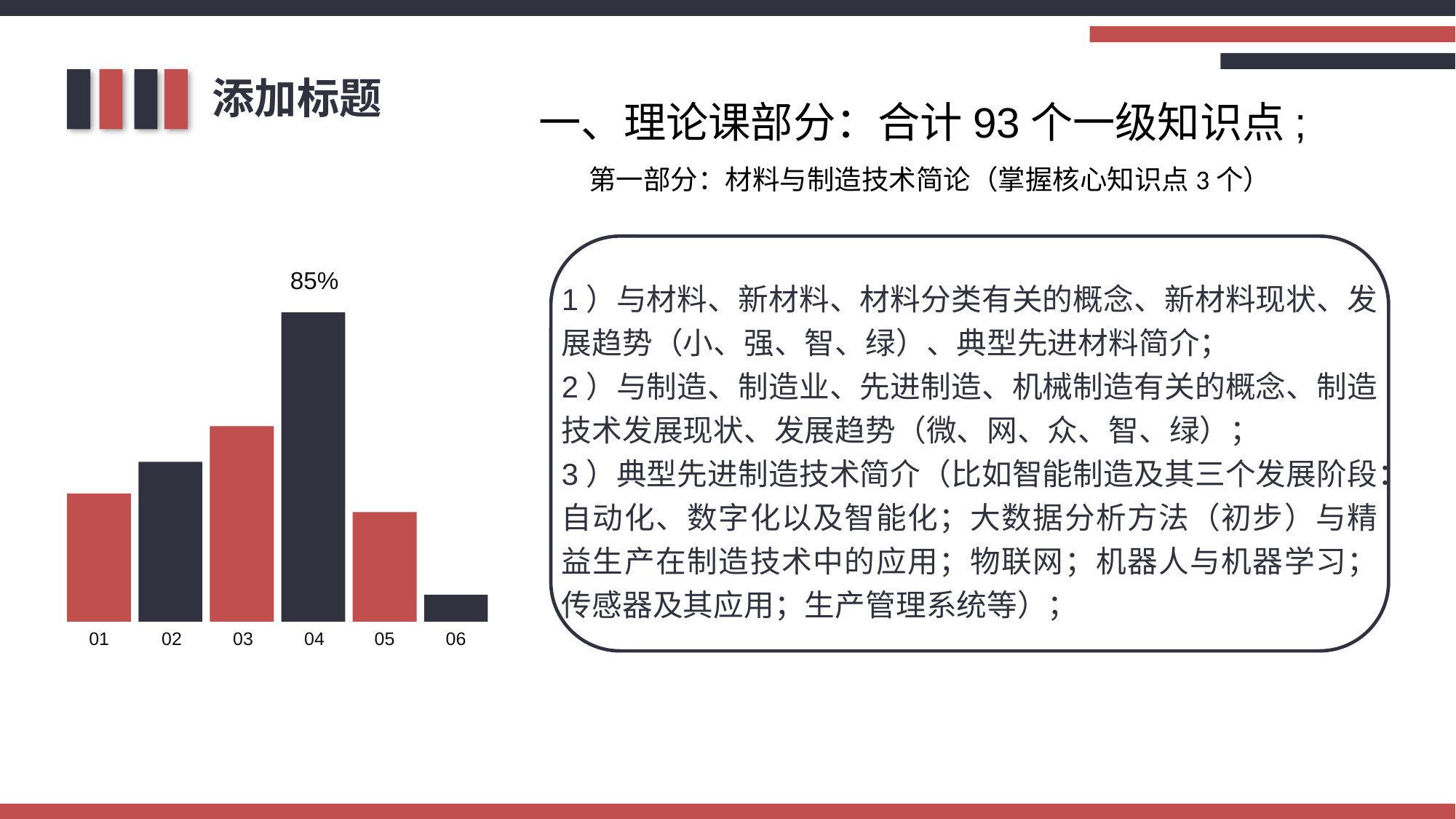

添加标题

一、理论课部分：合计93个一级知识点;
第一部分：材料与制造技术简论（掌握核心知识点3个）

85%

01
02
03
04
05
06
1）与材料、新材料、材料分类有关的概念、新材料现状、发展趋势（小、强、智、绿）、典型先进材料简介；
2）与制造、制造业、先进制造、机械制造有关的概念、制造技术发展现状、发展趋势（微、网、众、智、绿）；
3）典型先进制造技术简介（比如智能制造及其三个发展阶段：自动化、数字化以及智能化；大数据分析方法（初步）与精益生产在制造技术中的应用；物联网；机器人与机器学习；传感器及其应用；生产管理系统等）；